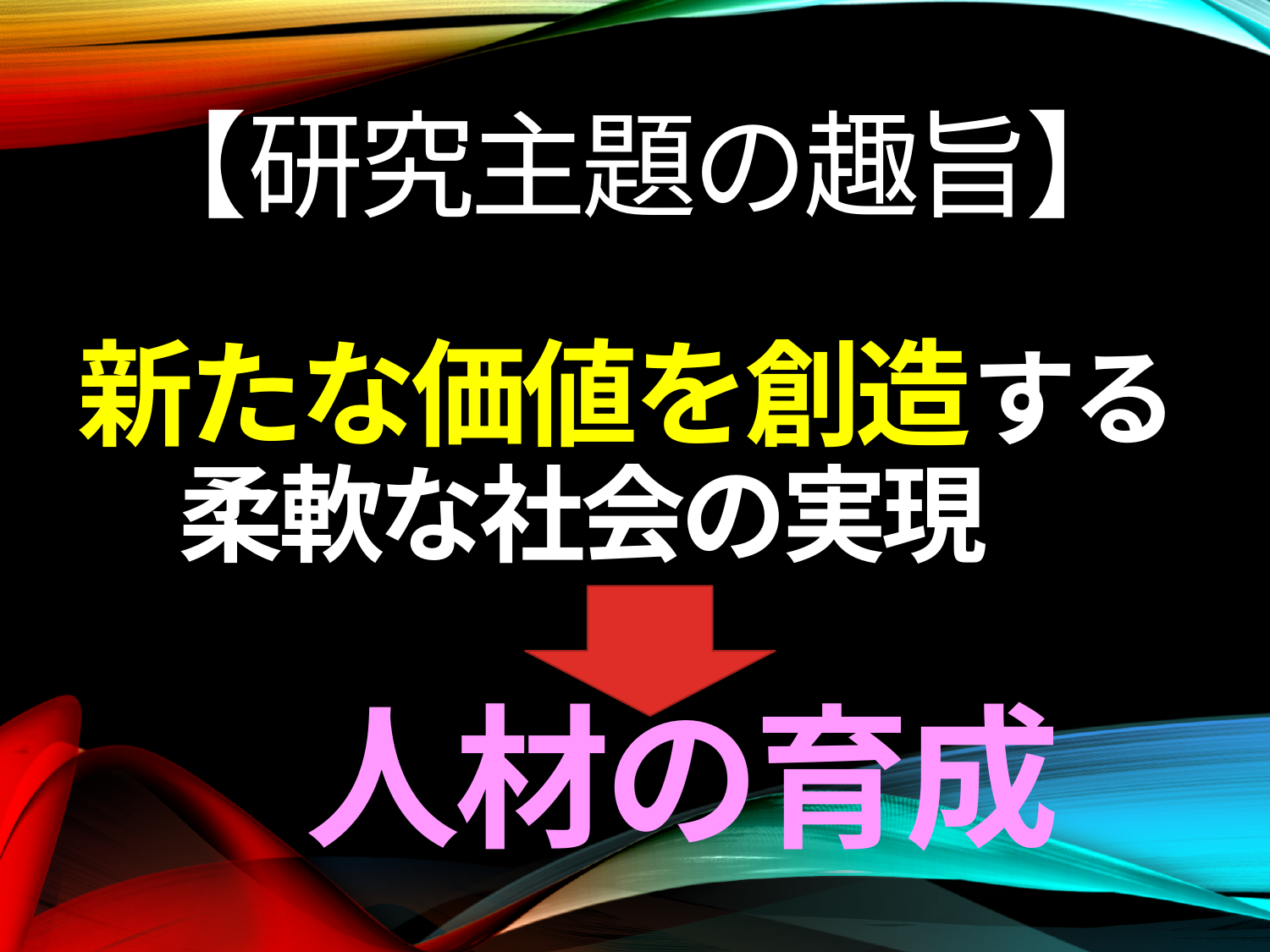

# 【研究主題の趣旨】 　 新たな価値を創造する 　柔軟な社会の実現 　 　　人材の育成